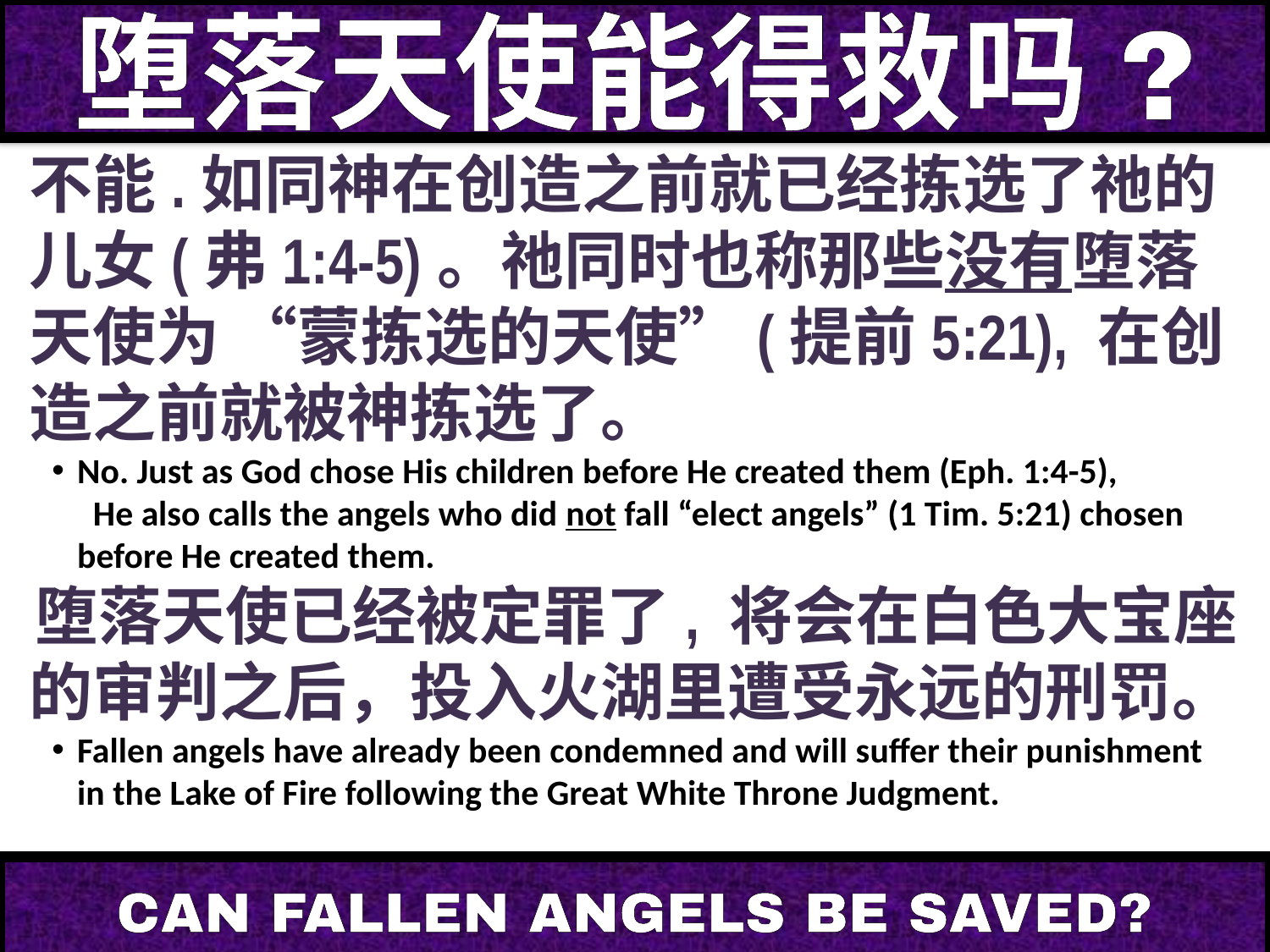

堕落天使能得救吗?
不能.如同神在创造之前就已经拣选了祂的儿女(弗1:4-5)。祂同时也称那些没有堕落天使为 “蒙拣选的天使”(提前5:21), 在创造之前就被神拣选了。
No. Just as God chose His children before He created them (Eph. 1:4-5),                    He also calls the angels who did not fall “elect angels” (1 Tim. 5:21) chosen before He created them.
堕落天使已经被定罪了, 将会在白色大宝座的审判之后，投入火湖里遭受永远的刑罚。
Fallen angels have already been condemned and will suffer their punishment     in the Lake of Fire following the Great White Throne Judgment.
CAN FALLEN ANGELS BE SAVED?